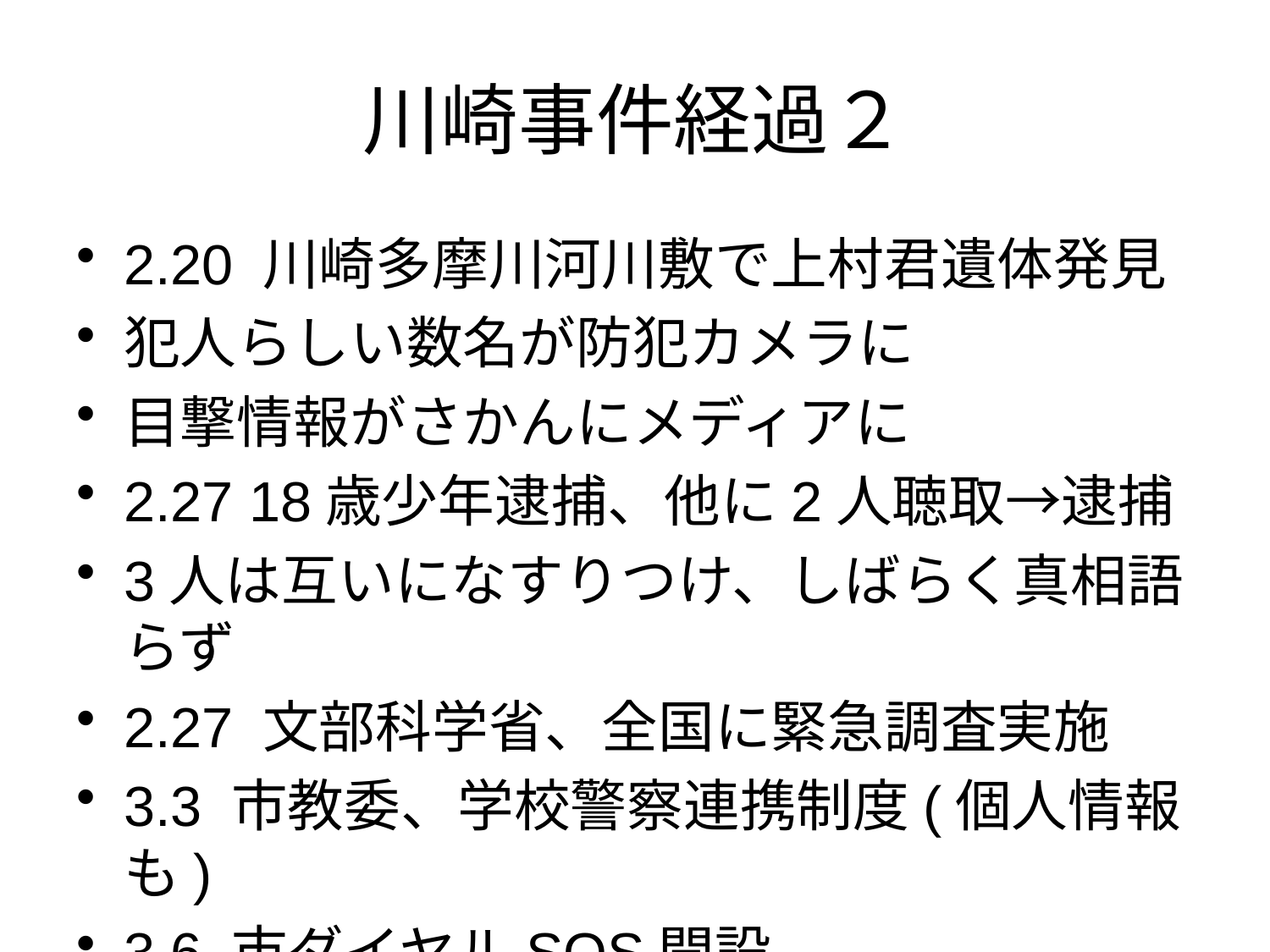

# 川崎事件経過２
2.20 川崎多摩川河川敷で上村君遺体発見
犯人らしい数名が防犯カメラに
目撃情報がさかんにメディアに
2.27 18歳少年逮捕、他に2人聴取→逮捕
3人は互いになすりつけ、しばらく真相語らず
2.27 文部科学省、全国に緊急調査実施
3.3 市教委、学校警察連携制度(個人情報も)
3.6 市ダイヤルSOS開設
4.6 横浜家裁で審判